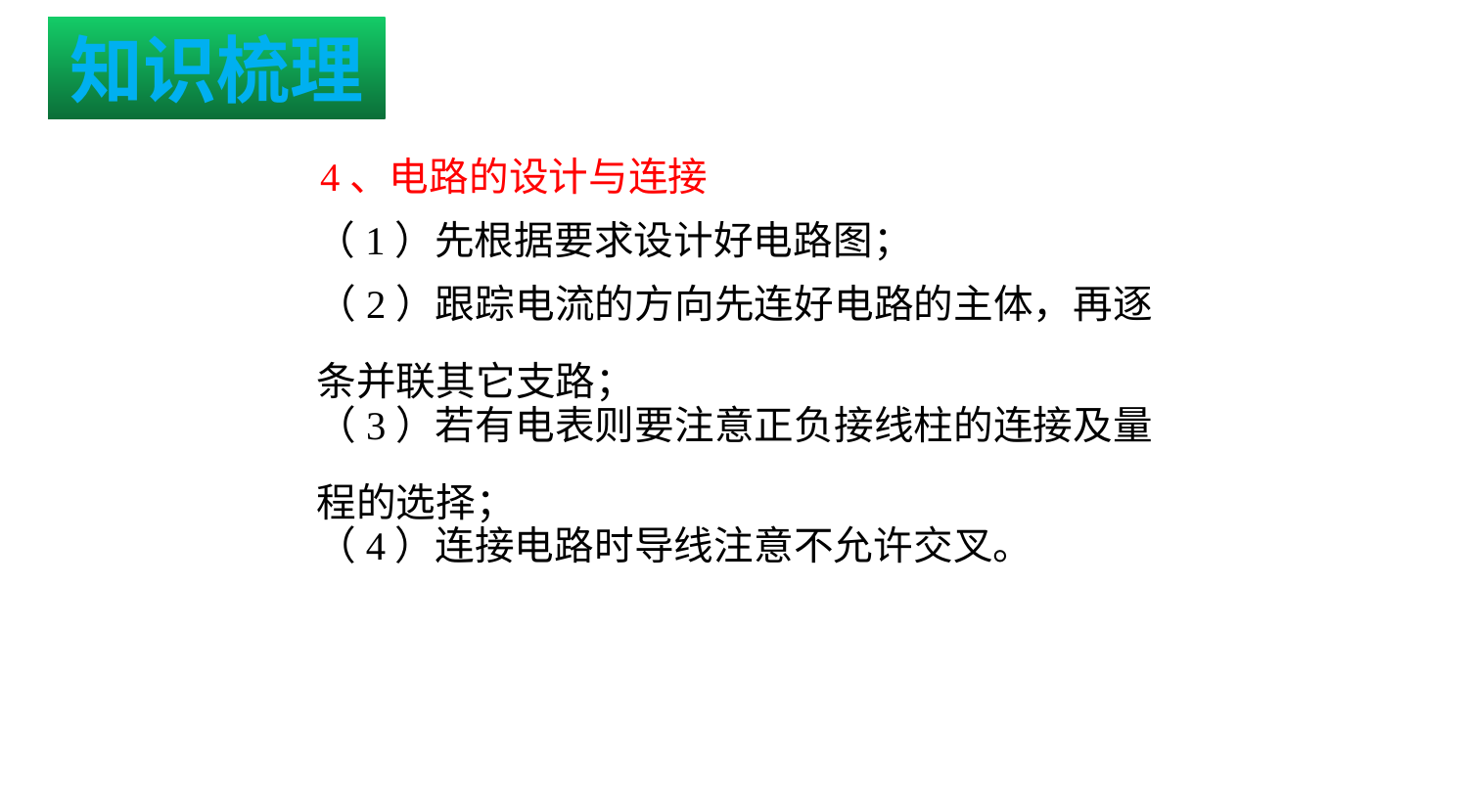

知识梳理
4、电路的设计与连接
（1）先根据要求设计好电路图；
（2）跟踪电流的方向先连好电路的主体，再逐

条并联其它支路；
（3）若有电表则要注意正负接线柱的连接及量

程的选择；
（4）连接电路时导线注意不允许交叉。